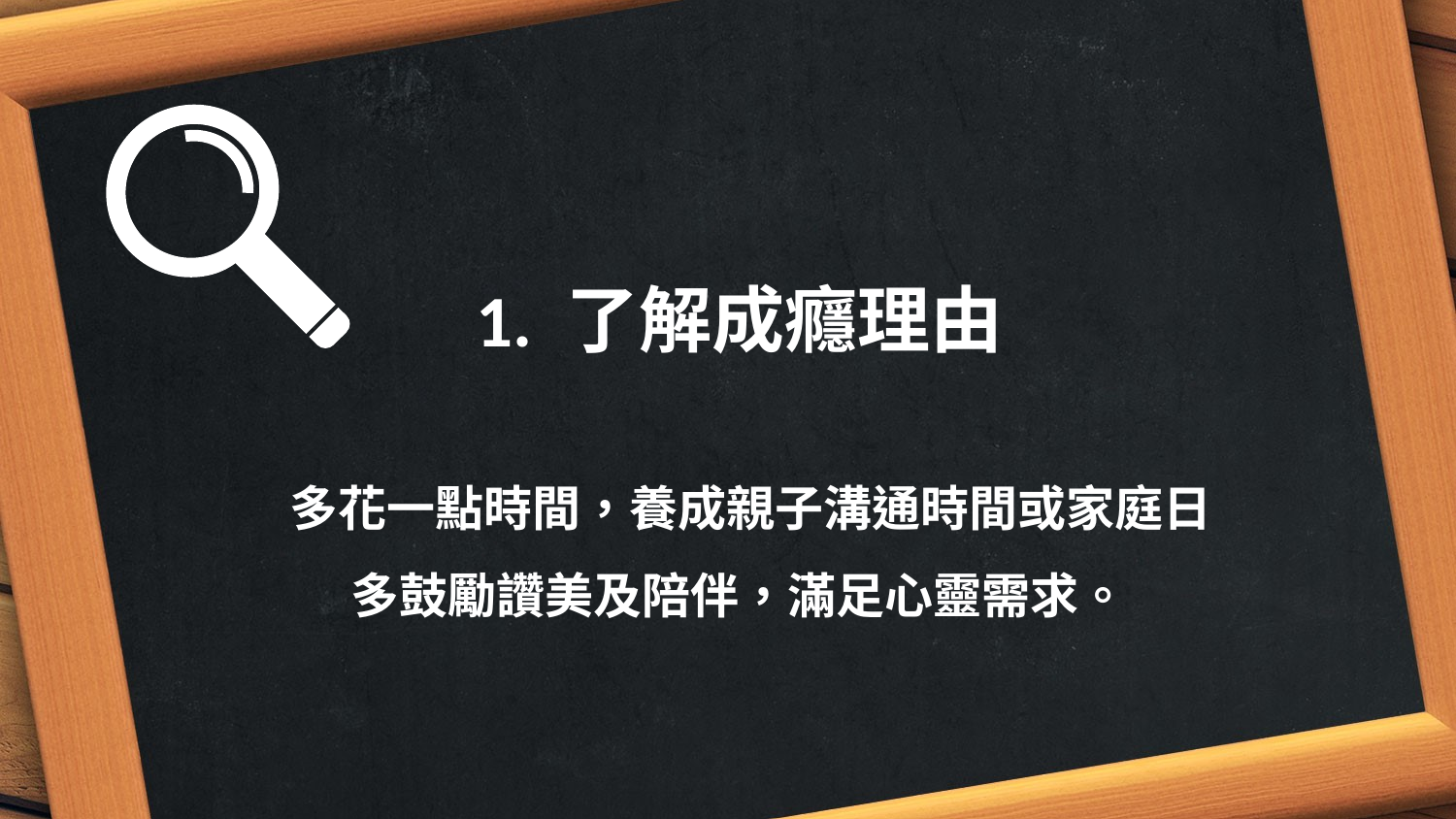

1. 了解成癮理由

 多花一點時間，養成親子溝通時間或家庭日
多鼓勵讚美及陪伴，滿足心靈需求。